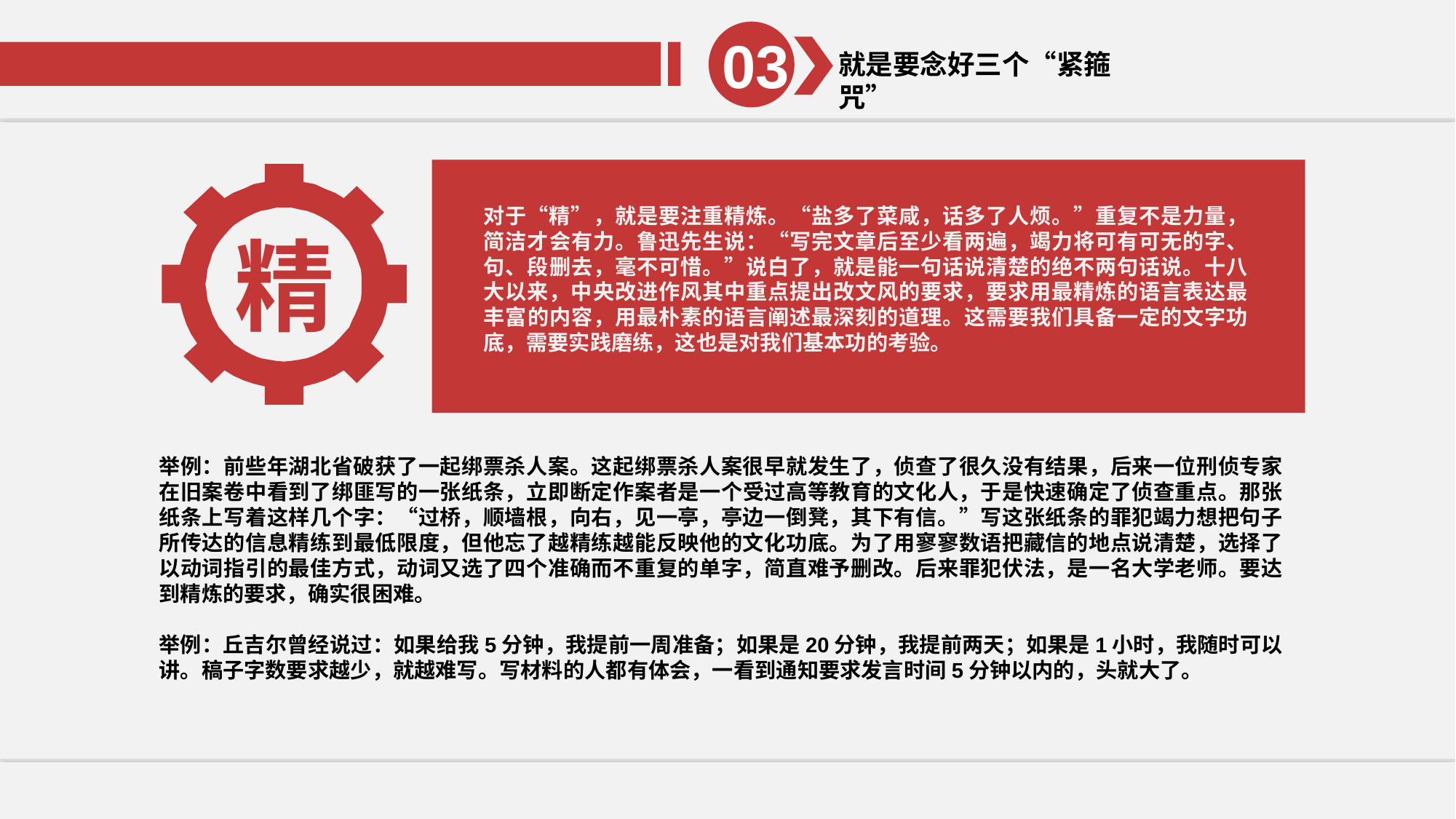

03

就是要念好三个“紧箍咒”

03

就是要念好三个“紧箍咒”

精
对于“精”，就是要注重精炼。“盐多了菜咸，话多了人烦。”重复不是力量，简洁才会有力。鲁迅先生说：“写完文章后至少看两遍，竭力将可有可无的字、句、段删去，毫不可惜。”说白了，就是能一句话说清楚的绝不两句话说。十八大以来，中央改进作风其中重点提出改文风的要求，要求用最精炼的语言表达最丰富的内容，用最朴素的语言阐述最深刻的道理。这需要我们具备一定的文字功底，需要实践磨练，这也是对我们基本功的考验。
举例：前些年湖北省破获了一起绑票杀人案。这起绑票杀人案很早就发生了，侦查了很久没有结果，后来一位刑侦专家在旧案卷中看到了绑匪写的一张纸条，立即断定作案者是一个受过高等教育的文化人，于是快速确定了侦查重点。那张纸条上写着这样几个字：“过桥，顺墙根，向右，见一亭，亭边一倒凳，其下有信。”写这张纸条的罪犯竭力想把句子所传达的信息精练到最低限度，但他忘了越精练越能反映他的文化功底。为了用寥寥数语把藏信的地点说清楚，选择了以动词指引的最佳方式，动词又选了四个准确而不重复的单字，简直难予删改。后来罪犯伏法，是一名大学老师。要达到精炼的要求，确实很困难。

举例：丘吉尔曾经说过：如果给我5分钟，我提前一周准备；如果是20分钟，我提前两天；如果是1小时，我随时可以讲。稿子字数要求越少，就越难写。写材料的人都有体会，一看到通知要求发言时间5分钟以内的，头就大了。